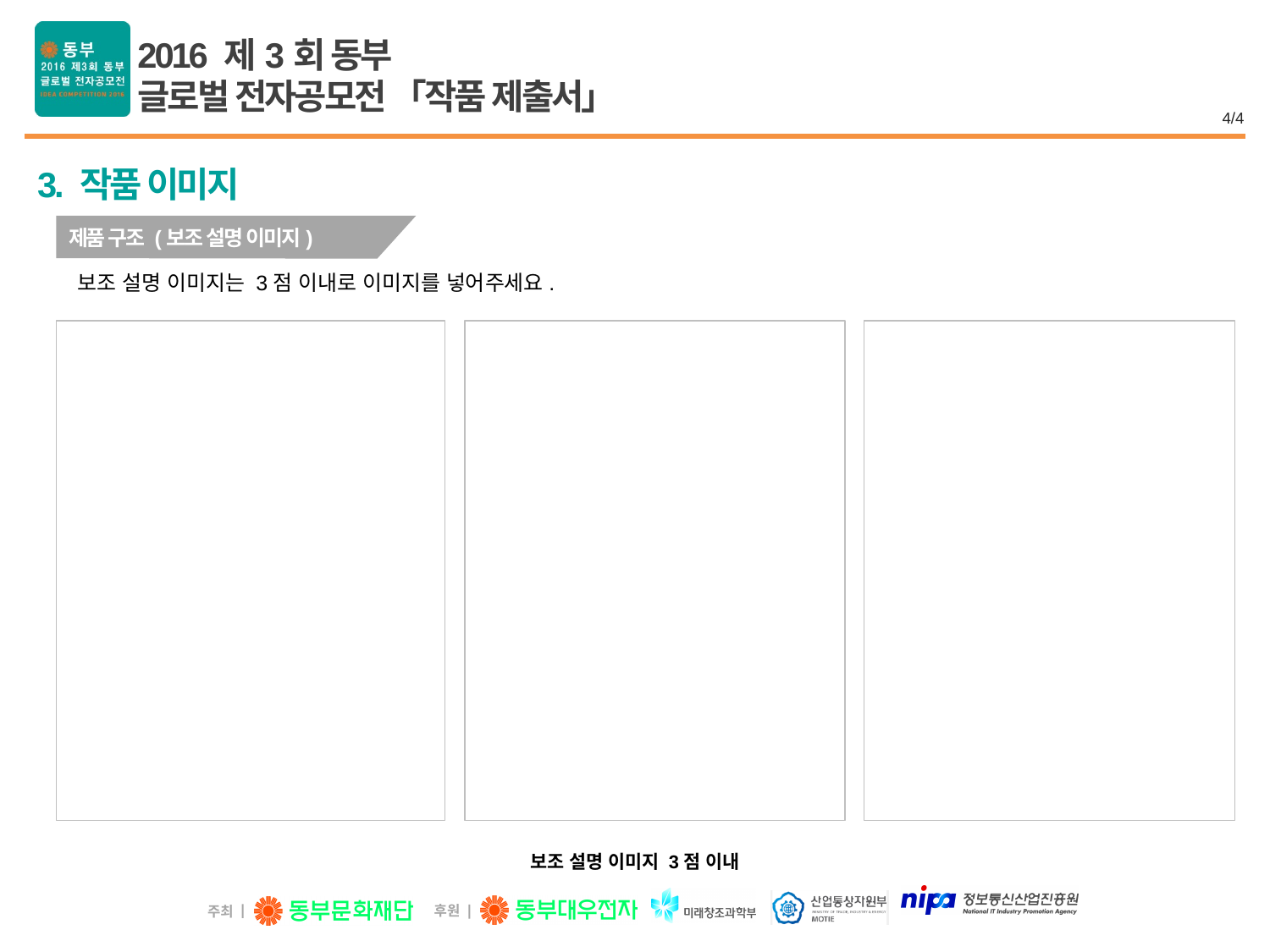

4/4
3. 작품 이미지
제품 구조 (보조 설명 이미지)
보조 설명 이미지는 3점 이내로 이미지를 넣어주세요.

보조 설명 이미지 3점 이내